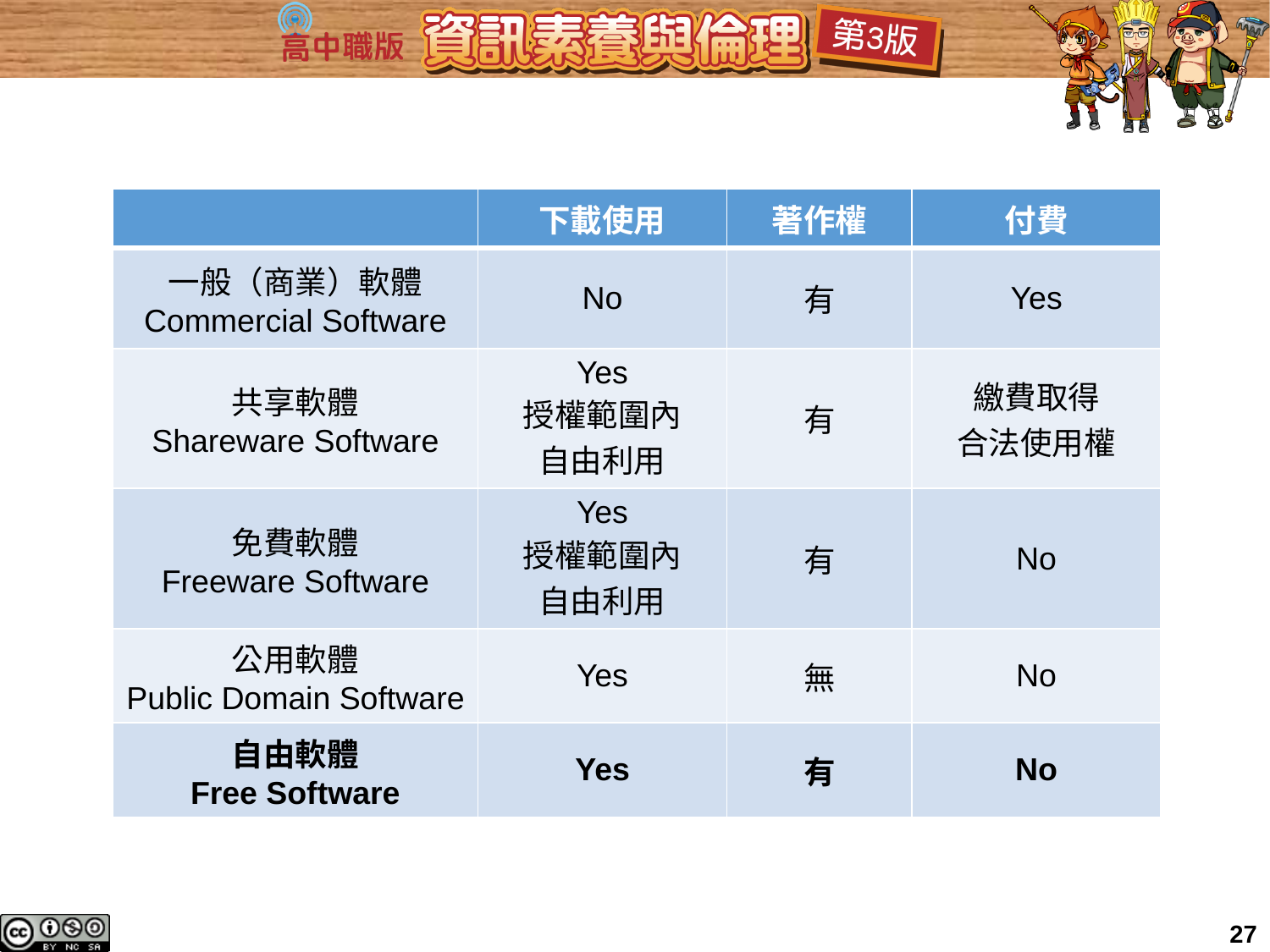

|  | 下載使用 | 著作權 | 付費 |
| --- | --- | --- | --- |
| 一般（商業）軟體 Commercial Software | No | 有 | Yes |
| 共享軟體 Shareware Software | Yes 授權範圍內 自由利用 | 有 | 繳費取得 合法使用權 |
| 免費軟體 Freeware Software | Yes 授權範圍內 自由利用 | 有 | No |
| 公用軟體 Public Domain Software | Yes | 無 | No |
| 自由軟體 Free Software | Yes | 有 | No |
27